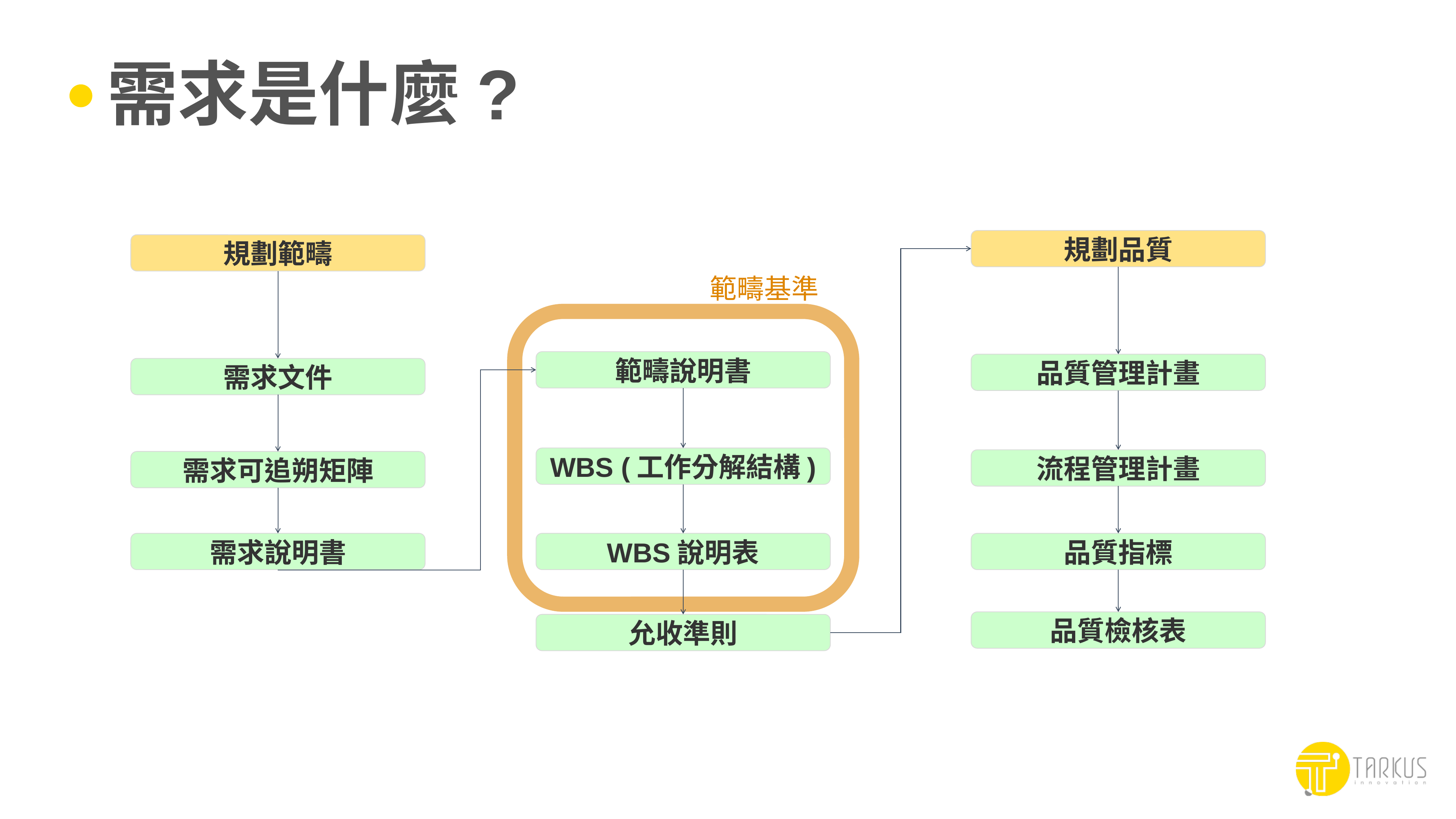

# 需求是什麼?
規劃品質
規劃範疇
範疇基準

範疇說明書
品質管理計畫
需求文件
WBS (工作分解結構)
流程管理計畫
需求可追朔矩陣
需求說明書
WBS說明表
品質指標
品質檢核表
允收準則